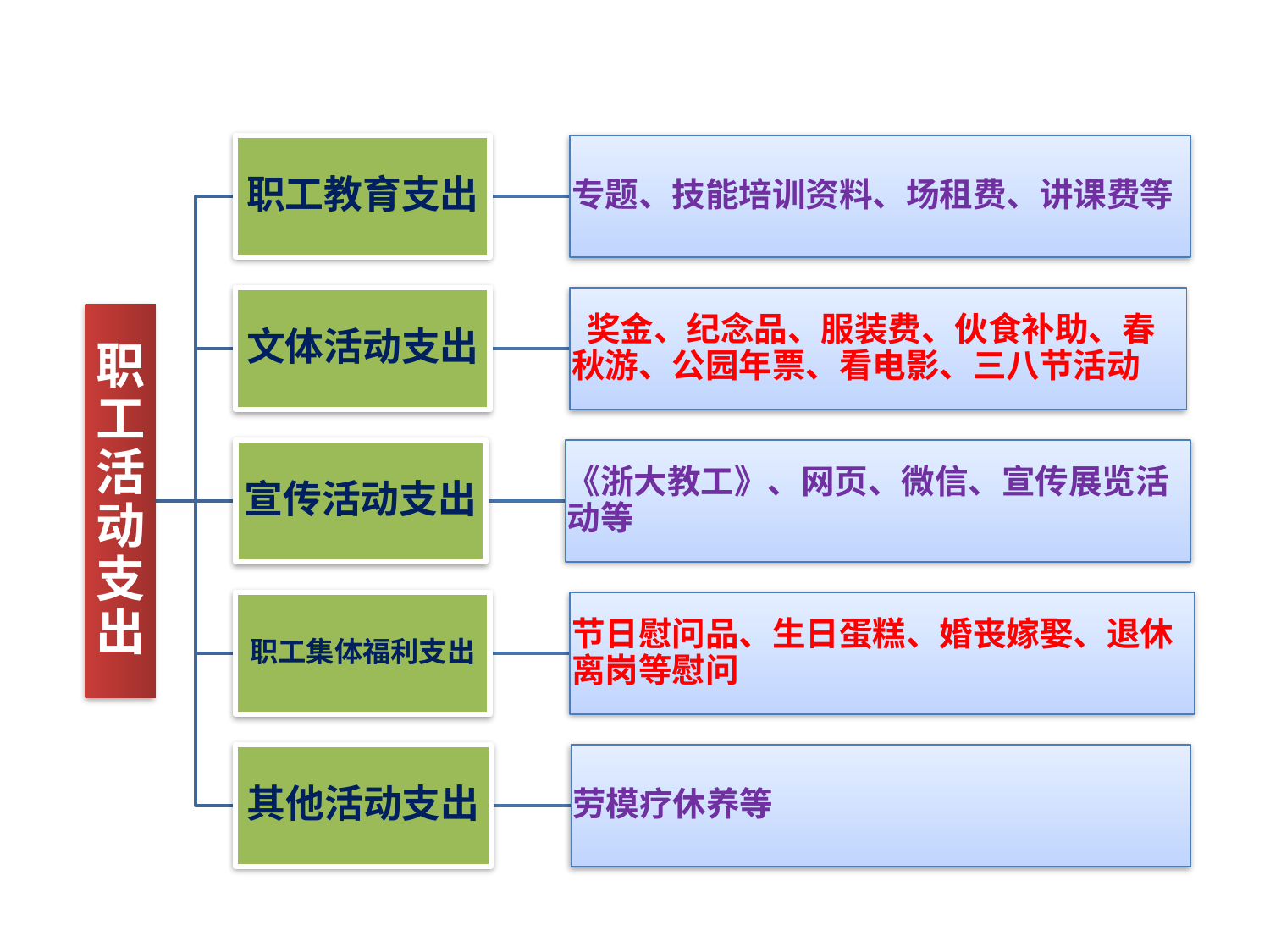

职工活动支出
职工教育支出
专题、技能培训资料、场租费、讲课费等
文体活动支出
 奖金、纪念品、服装费、伙食补助、春秋游、公园年票、看电影、三八节活动
宣传活动支出
《浙大教工》、网页、微信、宣传展览活动等
职工集体福利支出
节日慰问品、生日蛋糕、婚丧嫁娶、退休离岗等慰问
其他活动支出
劳模疗休养等